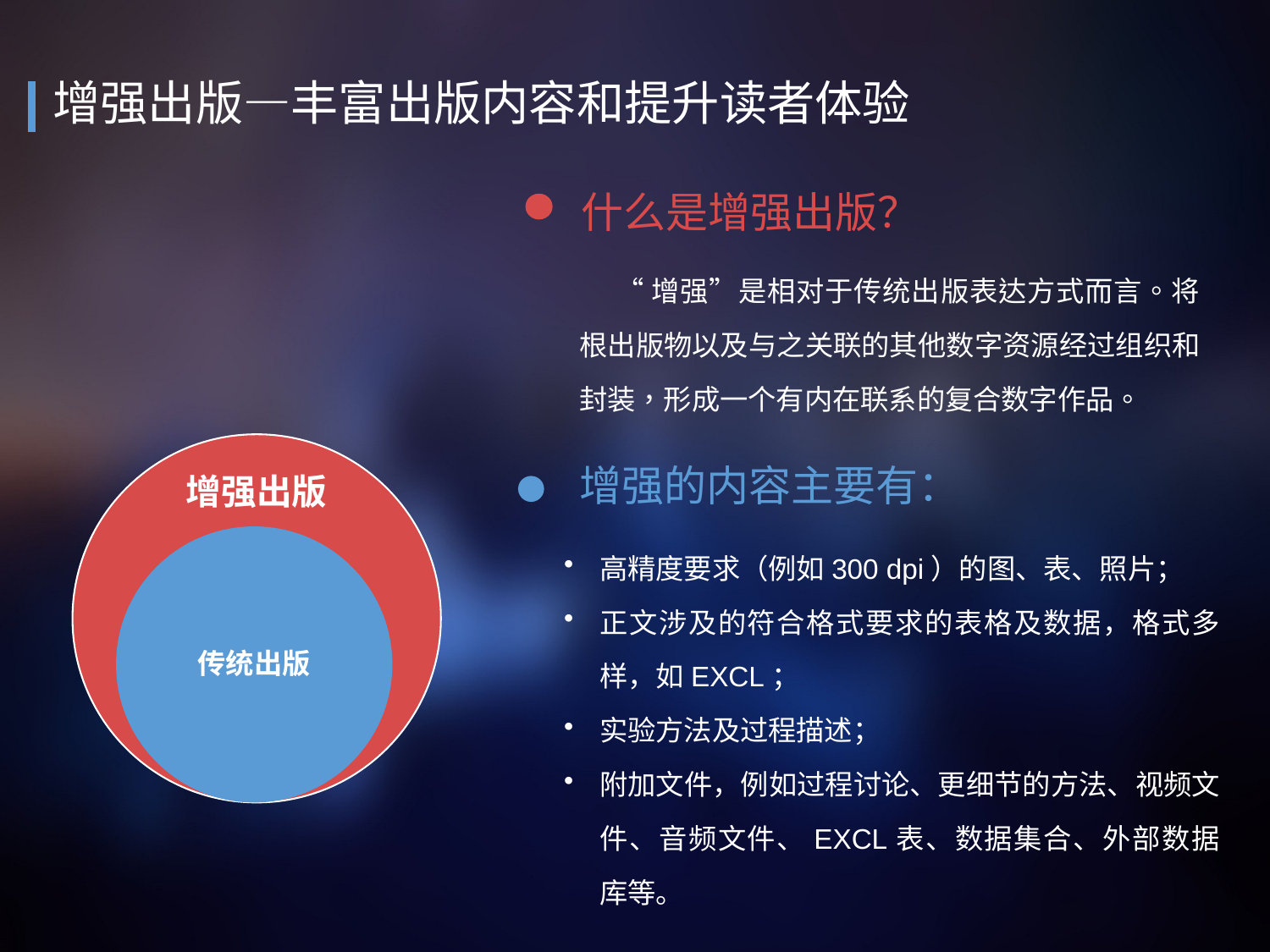

# 增强出版—丰富出版内容和提升读者体验
什么是增强出版？

     “增强”是相对于传统出版表达方式而言。将根出版物以及与之关联的其他数字资源经过组织和封装，形成一个有内在联系的复合数字作品。
增强出版
增强的内容主要有：

高精度要求（例如300 dpi）的图、表、照片；
正文涉及的符合格式要求的表格及数据，格式多样，如EXCL；
实验方法及过程描述；
附加文件，例如过程讨论、更细节的方法、视频文件、音频文件、EXCL表、数据集合、外部数据库等。
传统出版